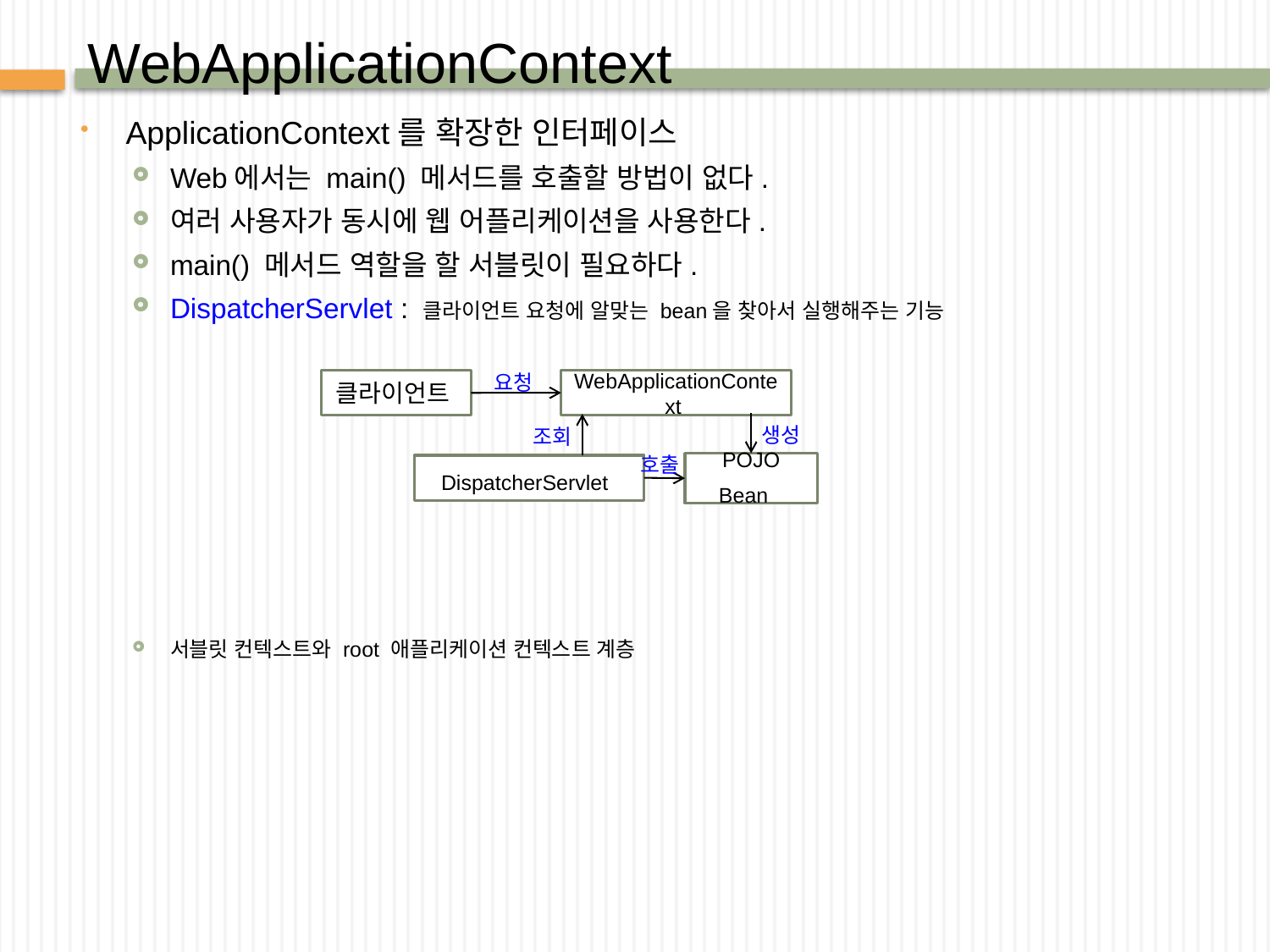

# WebApplicationContext
ApplicationContext를 확장한 인터페이스
Web에서는 main() 메서드를 호출할 방법이 없다.
여러 사용자가 동시에 웹 어플리케이션을 사용한다.
main() 메서드 역할을 할 서블릿이 필요하다.
DispatcherServlet : 클라이언트 요청에 알맞는 bean을 찾아서 실행해주는 기능

서블릿 컨텍스트와 root 애플리케이션 컨텍스트 계층

요청
WebApplicationContext
클라이언트
생성
조회
호출
POJO Bean
DispatcherServlet
요청